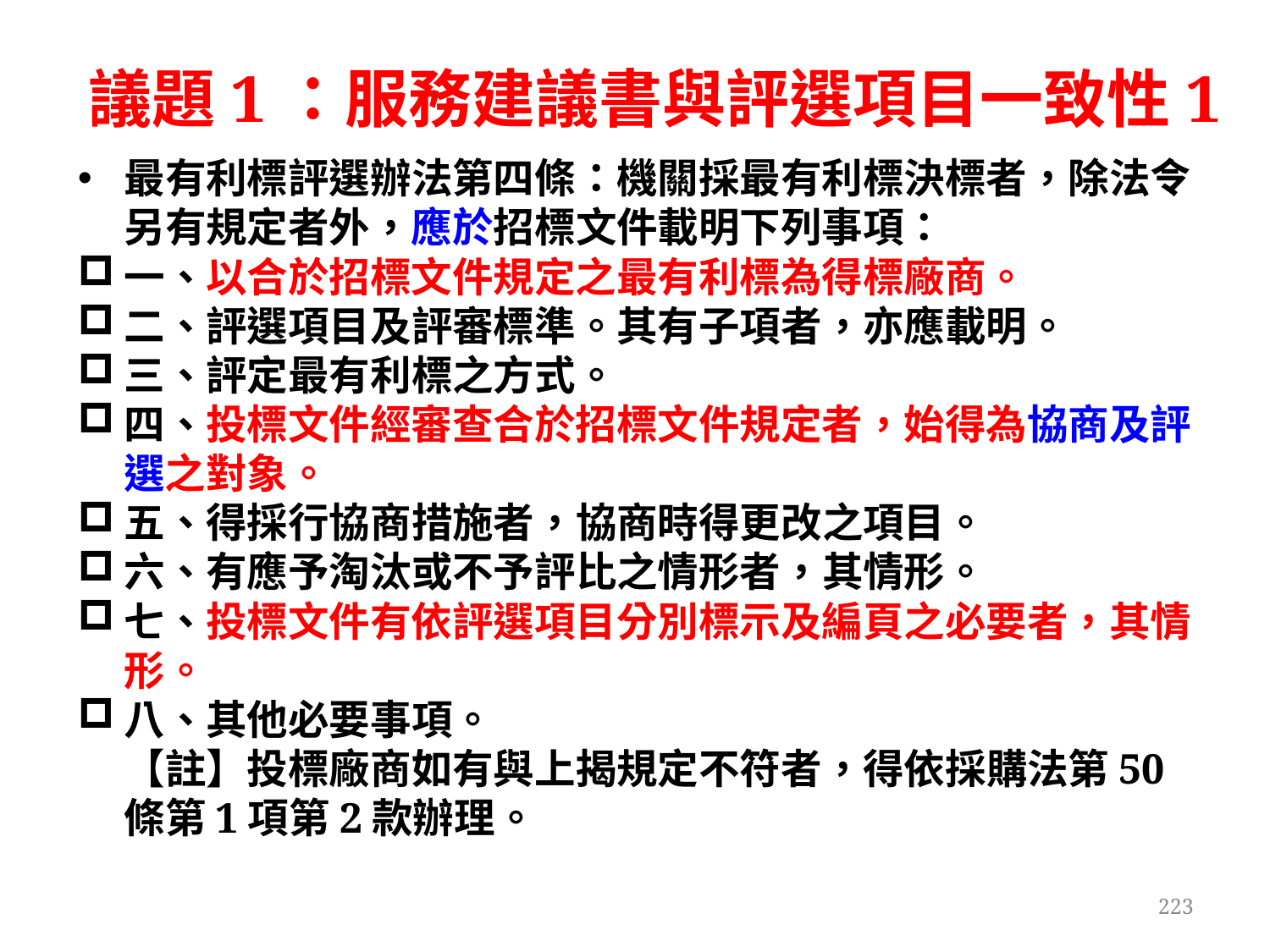

# 議題1：服務建議書與評選項目一致性1
最有利標評選辦法第四條：機關採最有利標決標者，除法令另有規定者外，應於招標文件載明下列事項：
一、以合於招標文件規定之最有利標為得標廠商。
二、評選項目及評審標準。其有子項者，亦應載明。
三、評定最有利標之方式。
四、投標文件經審查合於招標文件規定者，始得為協商及評選之對象。
五、得採行協商措施者，協商時得更改之項目。
六、有應予淘汰或不予評比之情形者，其情形。
七、投標文件有依評選項目分別標示及編頁之必要者，其情形。
八、其他必要事項。
【註】投標廠商如有與上揭規定不符者，得依採購法第50條第1項第2款辦理。

223